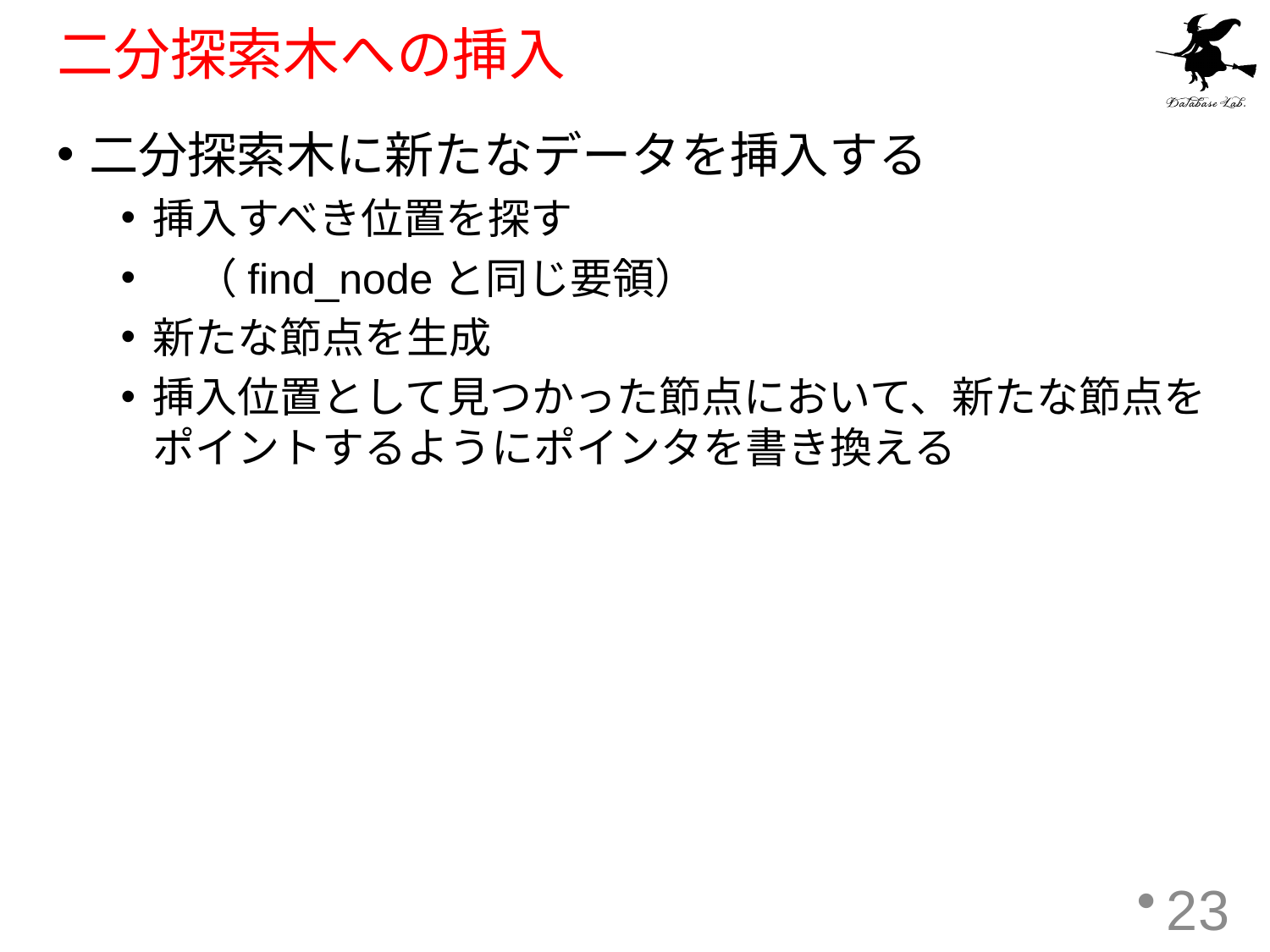

# 二分探索木への挿入
二分探索木に新たなデータを挿入する
挿入すべき位置を探す
　（find_nodeと同じ要領）
新たな節点を生成
挿入位置として見つかった節点において、新たな節点をポイントするようにポインタを書き換える
23